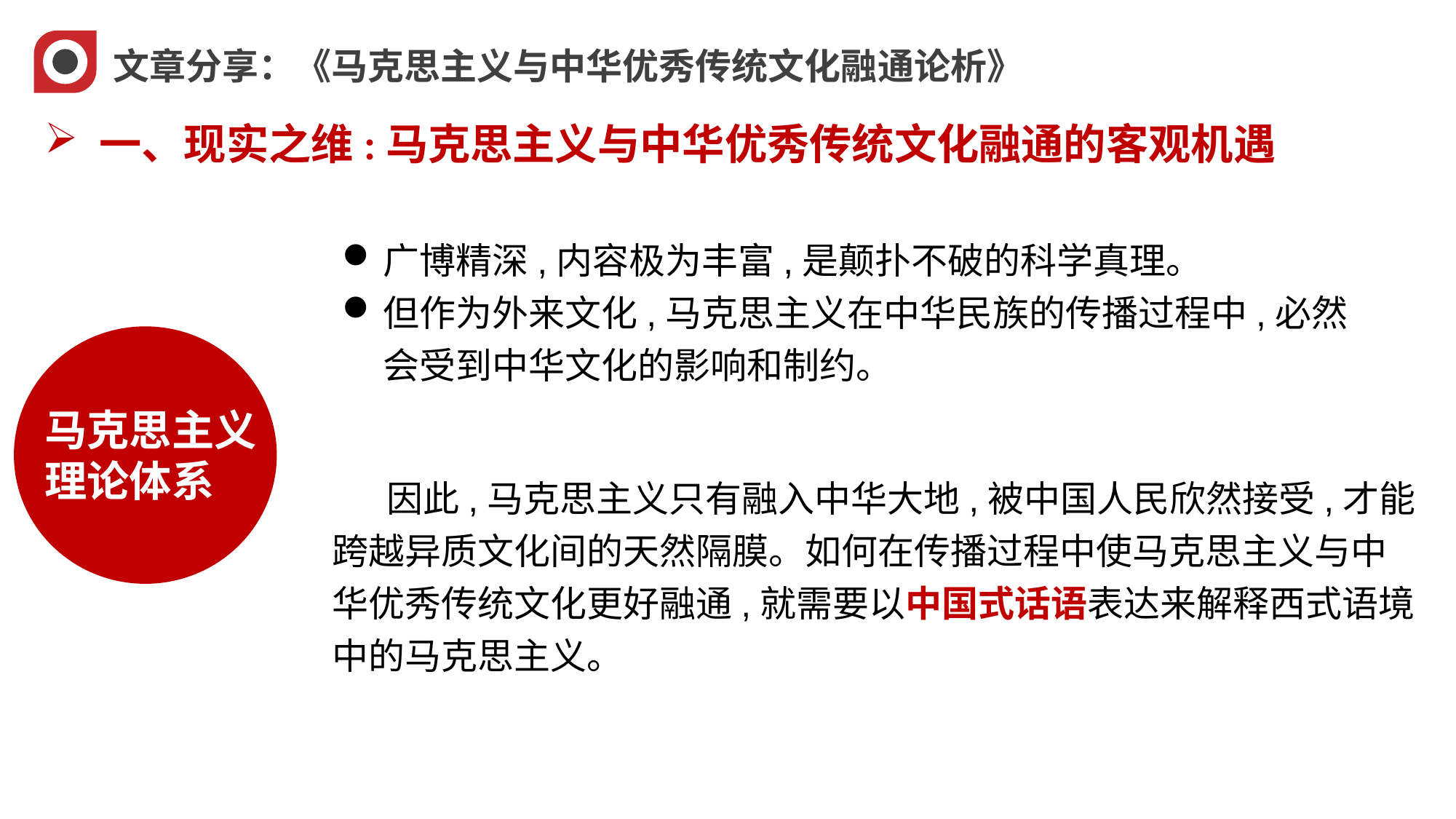

文章分享：《马克思主义与中华优秀传统文化融通论析》
一、现实之维:马克思主义与中华优秀传统文化融通的客观机遇
广博精深,内容极为丰富,是颠扑不破的科学真理。
但作为外来文化,马克思主义在中华民族的传播过程中,必然会受到中华文化的影响和制约。

马克思主义理论体系
因此,马克思主义只有融入中华大地,被中国人民欣然接受,才能跨越异质文化间的天然隔膜。如何在传播过程中使马克思主义与中华优秀传统文化更好融通,就需要以中国式话语表达来解释西式语境中的马克思主义。